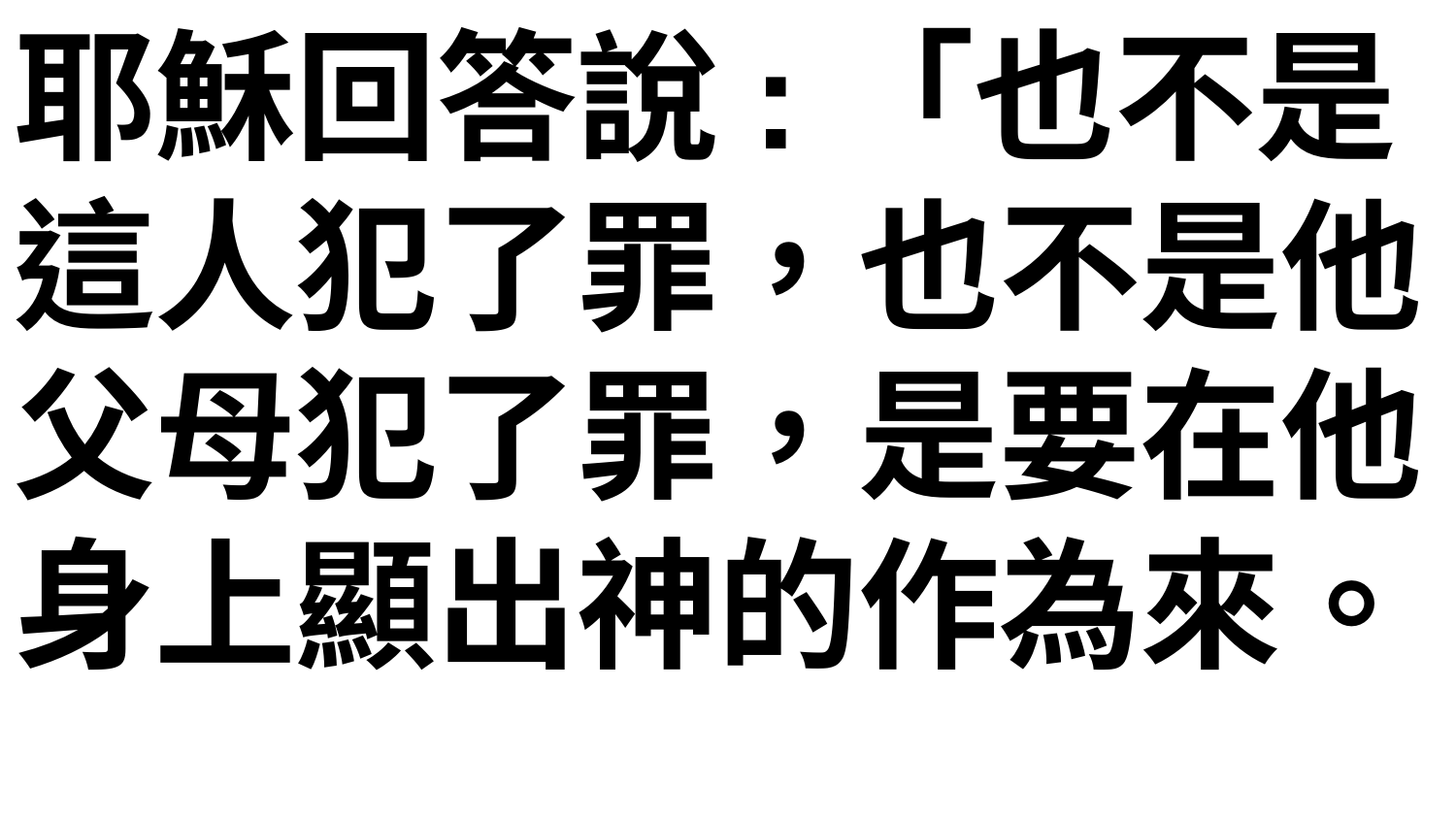

耶穌回答說:「也不是這人犯了罪，也不是他父母犯了罪，是要在他身上顯出神的作為來。